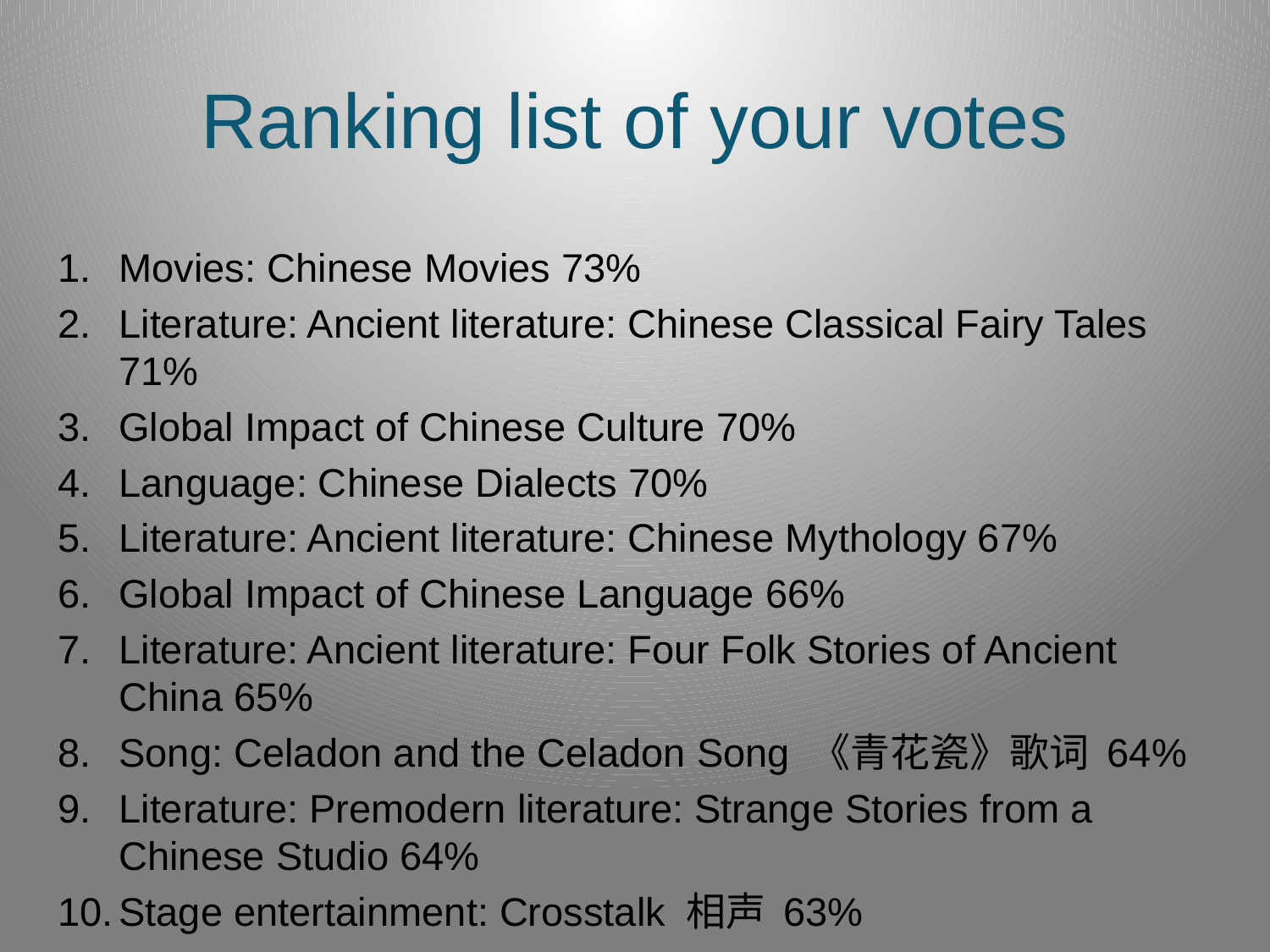

# Ranking list of your votes
Movies: Chinese Movies 73%
Literature: Ancient literature: Chinese Classical Fairy Tales 71%
Global Impact of Chinese Culture 70%
Language: Chinese Dialects 70%
Literature: Ancient literature: Chinese Mythology 67%
Global Impact of Chinese Language 66%
Literature: Ancient literature: Four Folk Stories of Ancient China 65%
Song: Celadon and the Celadon Song 《青花瓷》歌词 64%
Literature: Premodern literature: Strange Stories from a Chinese Studio 64%
Stage entertainment: Crosstalk 相声 63%